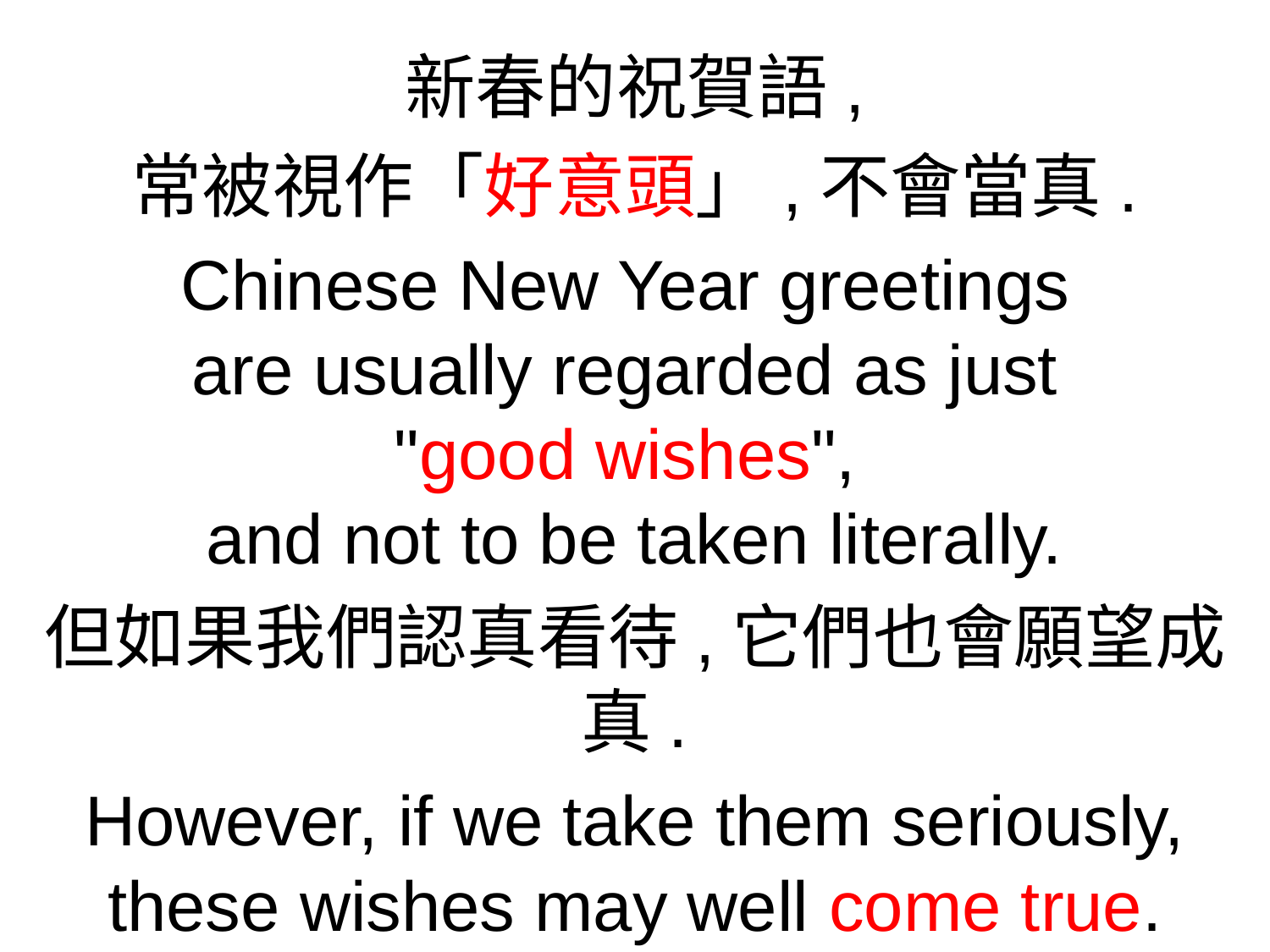

新春的祝賀語,
常被視作「好意頭」,不會當真.
Chinese New Year greetings
are usually regarded as just
"good wishes",
and not to be taken literally.
但如果我們認真看待,它們也會願望成真.
However, if we take them seriously, these wishes may well come true.